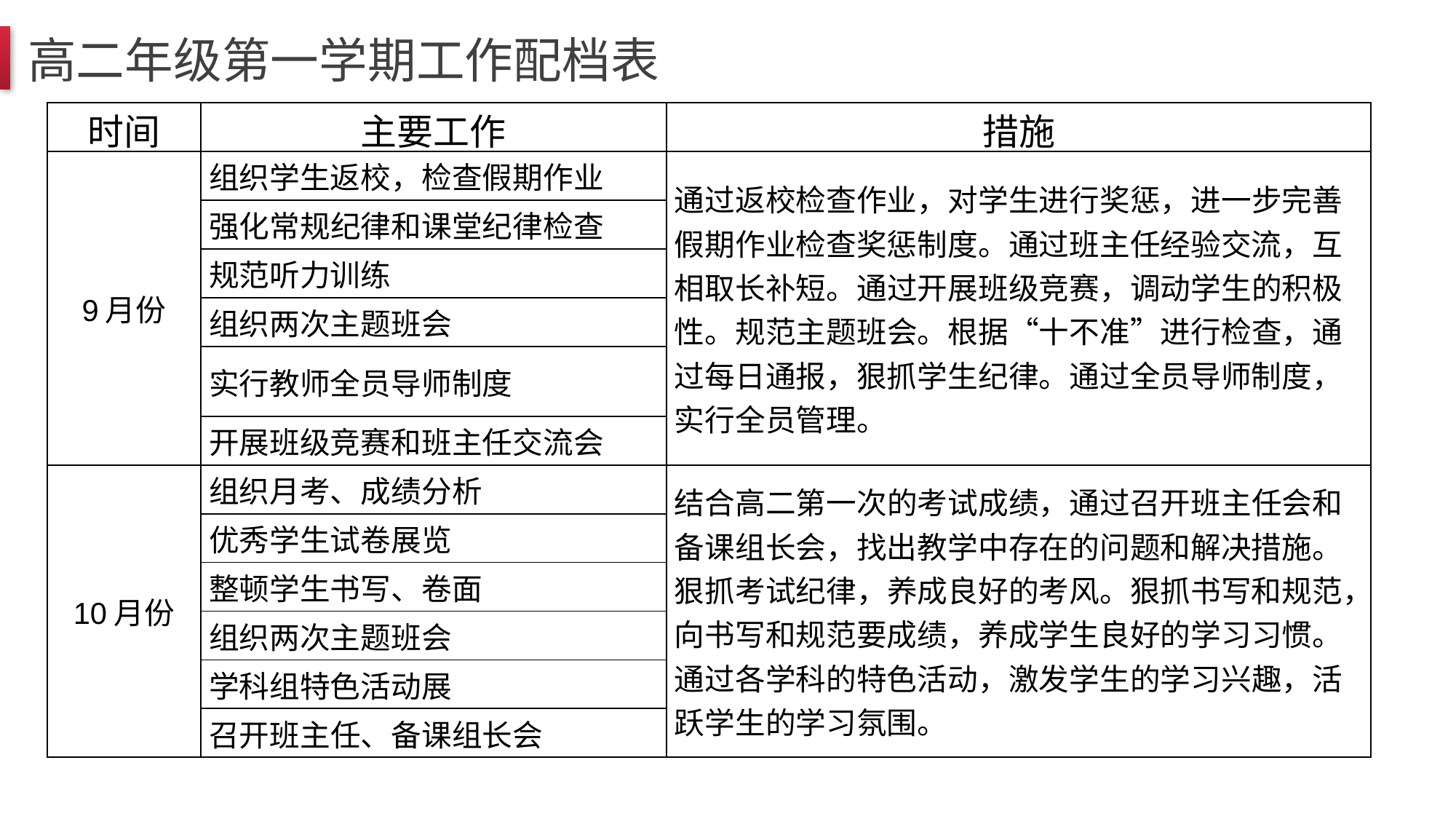

高二年级第一学期工作配档表

| 时间 | 主要工作 | 措施 |
| --- | --- | --- |
| 9月份 | 组织学生返校，检查假期作业 | 通过返校检查作业，对学生进行奖惩，进一步完善假期作业检查奖惩制度。通过班主任经验交流，互相取长补短。通过开展班级竞赛，调动学生的积极性。规范主题班会。根据“十不准”进行检查，通过每日通报，狠抓学生纪律。通过全员导师制度，实行全员管理。 |
|  | 强化常规纪律和课堂纪律检查 |  |
|  | 规范听力训练 |  |
|  | 组织两次主题班会 |  |
|  | 实行教师全员导师制度 |  |
|  | 开展班级竞赛和班主任交流会 |  |
| 10月份 | 组织月考、成绩分析 | 结合高二第一次的考试成绩，通过召开班主任会和备课组长会，找出教学中存在的问题和解决措施。狠抓考试纪律，养成良好的考风。狠抓书写和规范，向书写和规范要成绩，养成学生良好的学习习惯。通过各学科的特色活动，激发学生的学习兴趣，活跃学生的学习氛围。 |
|  | 优秀学生试卷展览 |  |
|  | 整顿学生书写、卷面 |  |
|  | 组织两次主题班会 |  |
|  | 学科组特色活动展 |  |
|  | 召开班主任、备课组长会 |  |